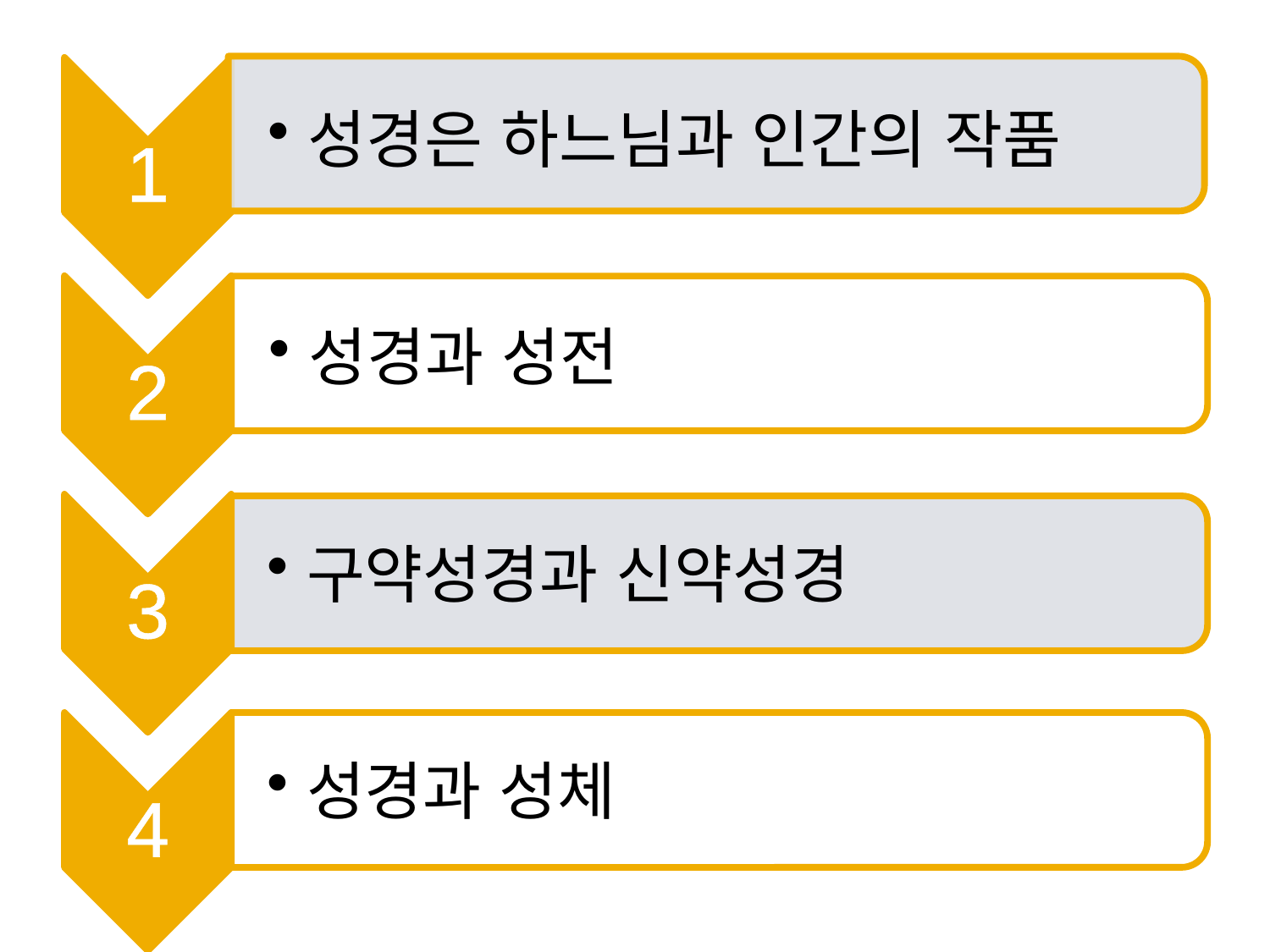

1

성경은 하느님과 인간의 작품

2

성경과 성전

3

구약성경과 신약성경

4

성경과 성체